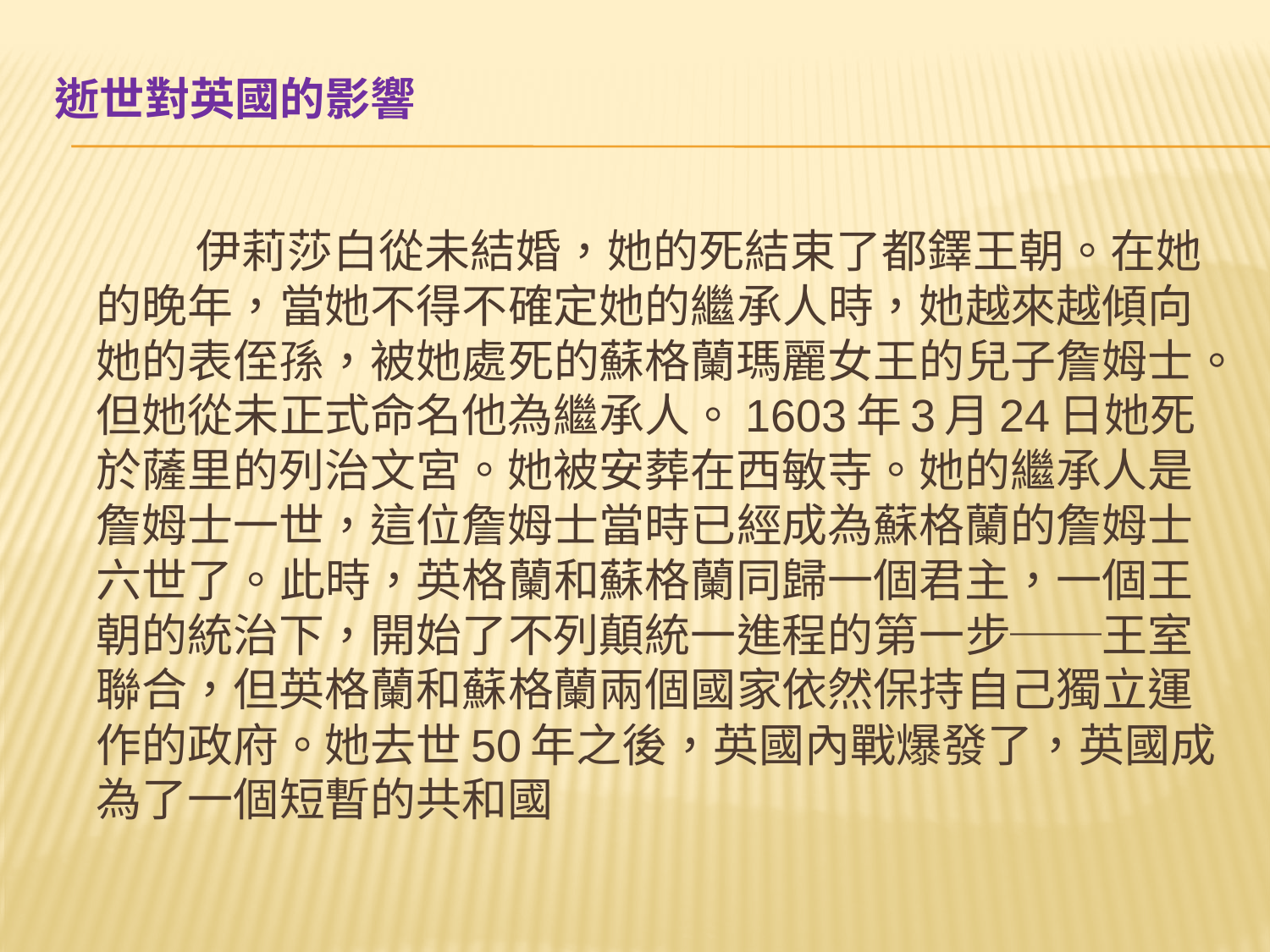

# 逝世對英國的影響
             伊莉莎白從未結婚，她的死結束了都鐸王朝。在她的晚年，當她不得不確定她的繼承人時，她越來越傾向她的表侄孫，被她處死的蘇格蘭瑪麗女王的兒子詹姆士。但她從未正式命名他為繼承人。1603年3月24日她死於薩里的列治文宮。她被安葬在西敏寺。她的繼承人是詹姆士一世，這位詹姆士當時已經成為蘇格蘭的詹姆士六世了。此時，英格蘭和蘇格蘭同歸一個君主，一個王朝的統治下，開始了不列顛統一進程的第一步──王室聯合，但英格蘭和蘇格蘭兩個國家依然保持自己獨立運作的政府。她去世50年之後，英國內戰爆發了，英國成為了一個短暫的共和國